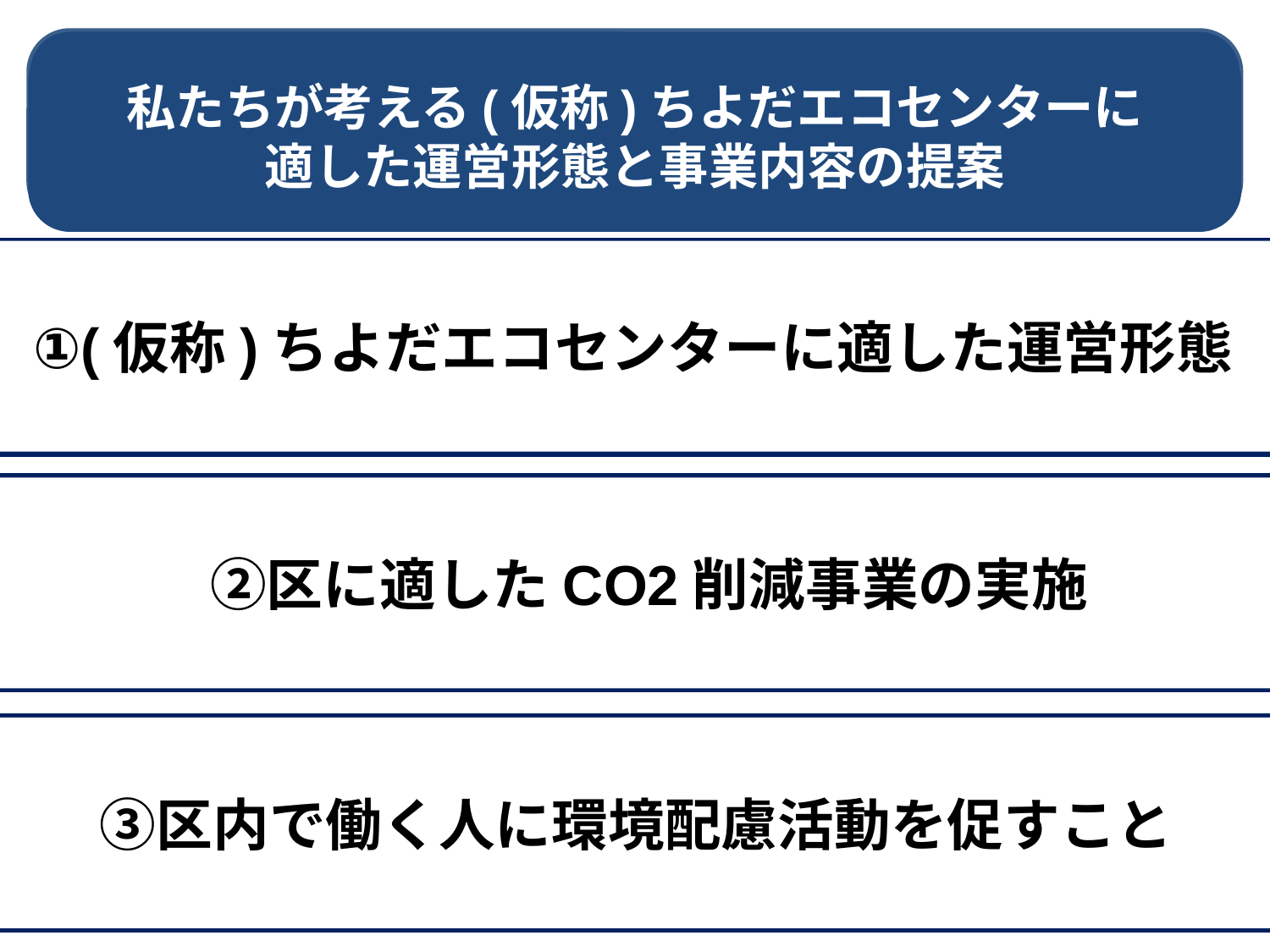

私たちが考える
（仮称）ちよだエコセンターに必要なこと
私たちが考える(仮称)ちよだエコセンターに
適した運営形態と事業内容の提案
①(仮称)ちよだエコセンターに適した運営形態
①指定管理者制度の採用
　　　②千代田区内・区外での
　　　　　　カーボン・オフセット事業の推進
　②区に適したCO2削減事業の実施
　③区内で働く人に環境配慮活動を促すこと
③省エネ型ワークスタイルの推奨と普及
7